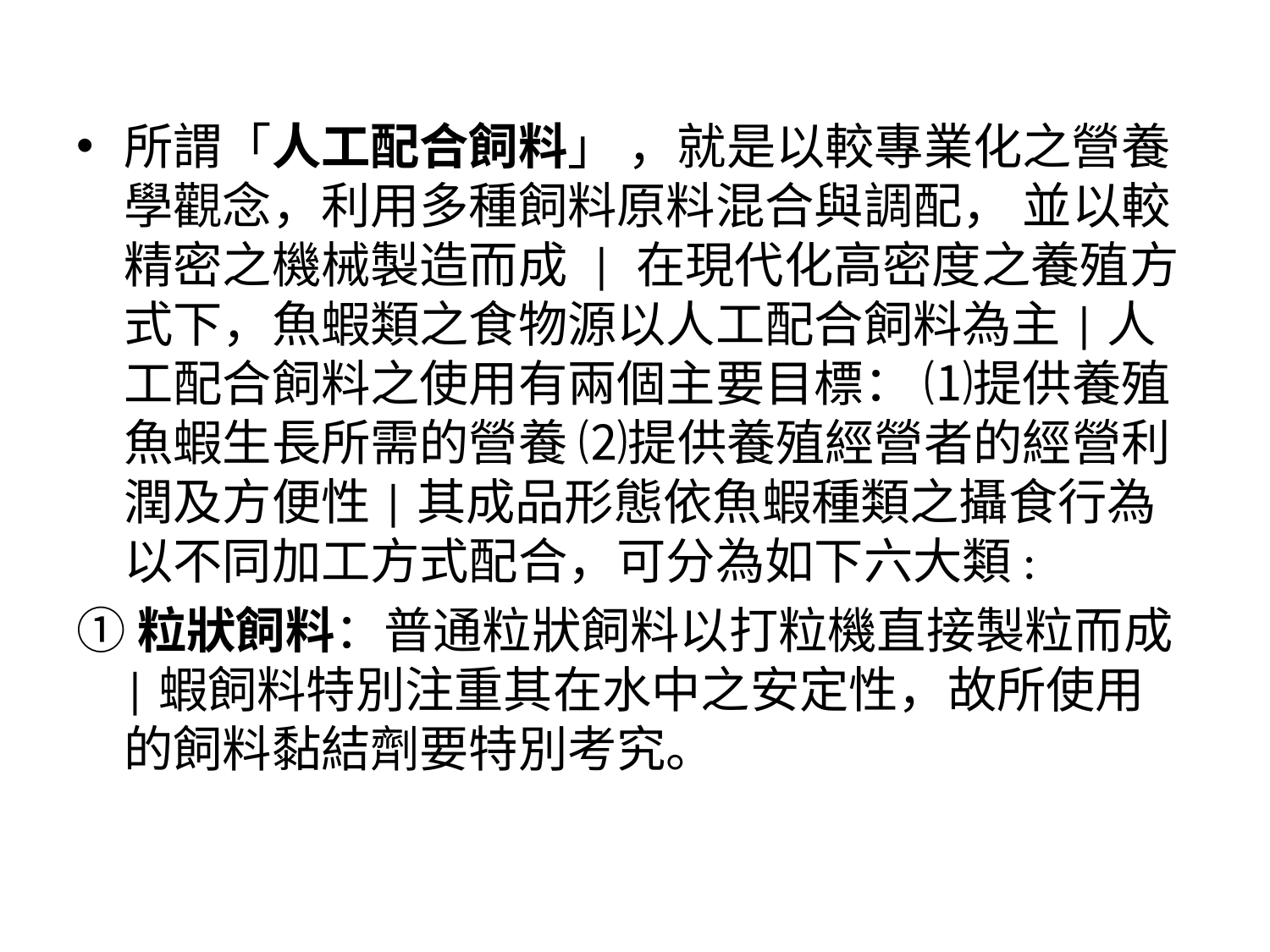

#
所謂「人工配合飼料」 ，就是以較專業化之營養學觀念，利用多種飼料原料混合與調配， 並以較精密之機械製造而成 | 在現代化高密度之養殖方式下，魚蝦類之食物源以人工配合飼料為主|人工配合飼料之使用有兩個主要目標： ⑴提供養殖魚蝦生長所需的營養 ⑵提供養殖經營者的經營利潤及方便性|其成品形態依魚蝦種類之攝食行為以不同加工方式配合，可分為如下六大類:
①粒狀飼料：普通粒狀飼料以打粒機直接製粒而成|蝦飼料特別注重其在水中之安定性，故所使用的飼料黏結劑要特別考究。